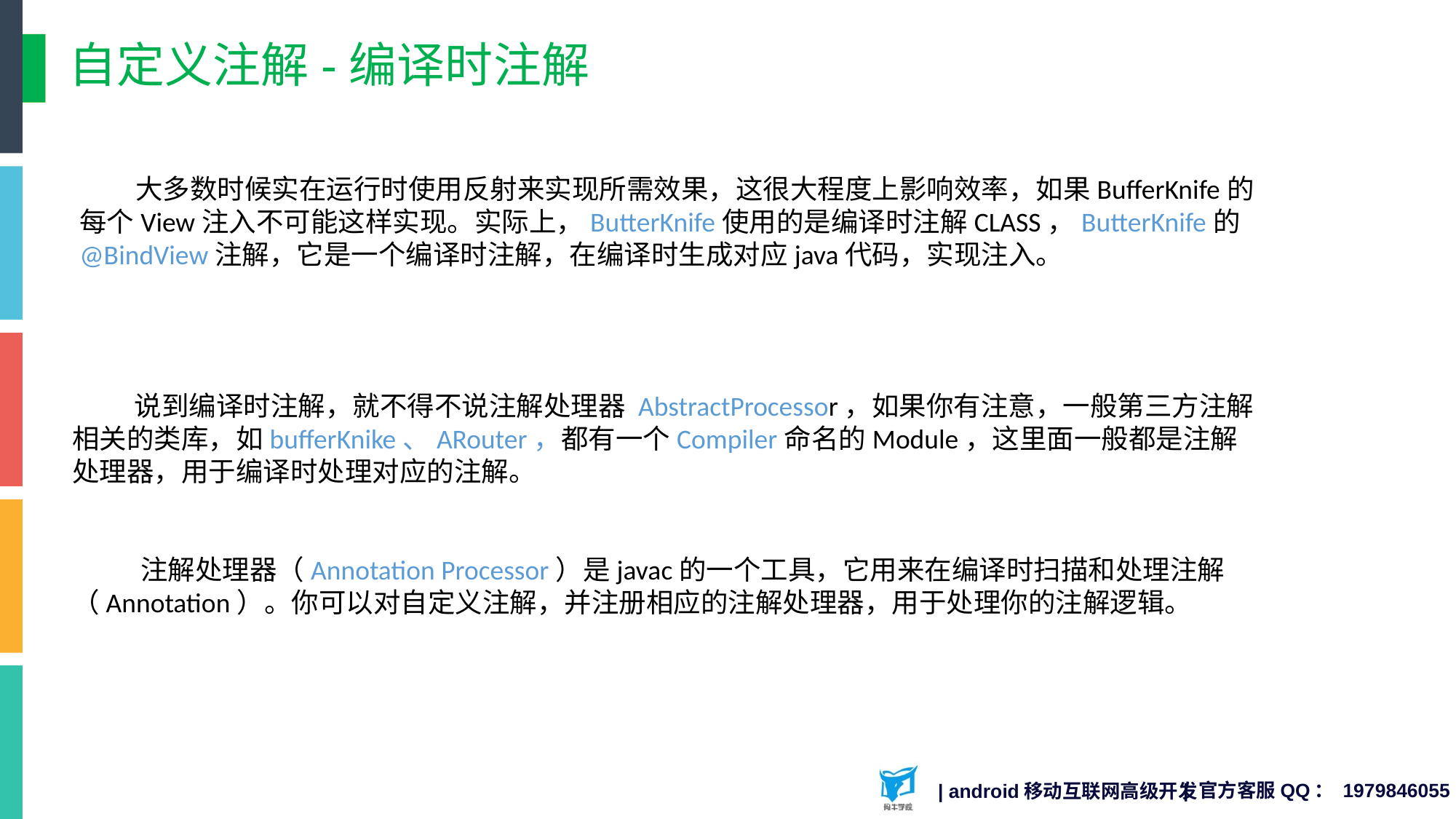

# 自定义注解-编译时注解

        大多数时候实在运行时使用反射来实现所需效果，这很大程度上影响效率，如果BufferKnife的每个View注入不可能这样实现。实际上，ButterKnife使用的是编译时注解CLASS，ButterKnife的@BindView注解，它是一个编译时注解，在编译时生成对应java代码，实现注入。

         说到编译时注解，就不得不说注解处理器 AbstractProcessor，如果你有注意，一般第三方注解相关的类库，如bufferKnike、ARouter，都有一个Compiler命名的Module，这里面一般都是注解处理器，用于编译时处理对应的注解。

          注解处理器（Annotation Processor）是javac的一个工具，它用来在编译时扫描和处理注解（Annotation）。你可以对自定义注解，并注册相应的注解处理器，用于处理你的注解逻辑。